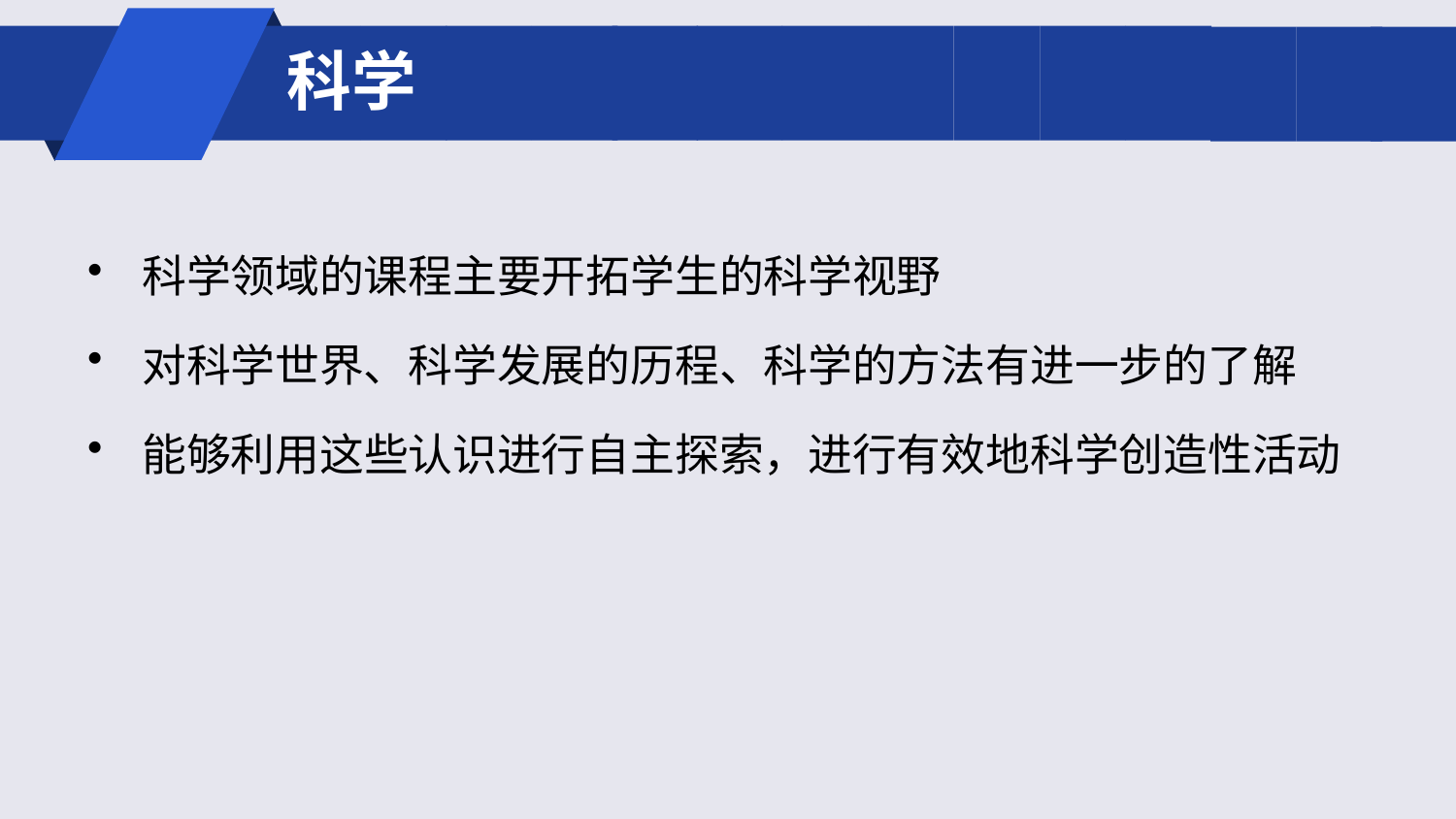

# 科学
科学领域的课程主要开拓学生的科学视野
对科学世界、科学发展的历程、科学的方法有进一步的了解
能够利用这些认识进行自主探索，进行有效地科学创造性活动